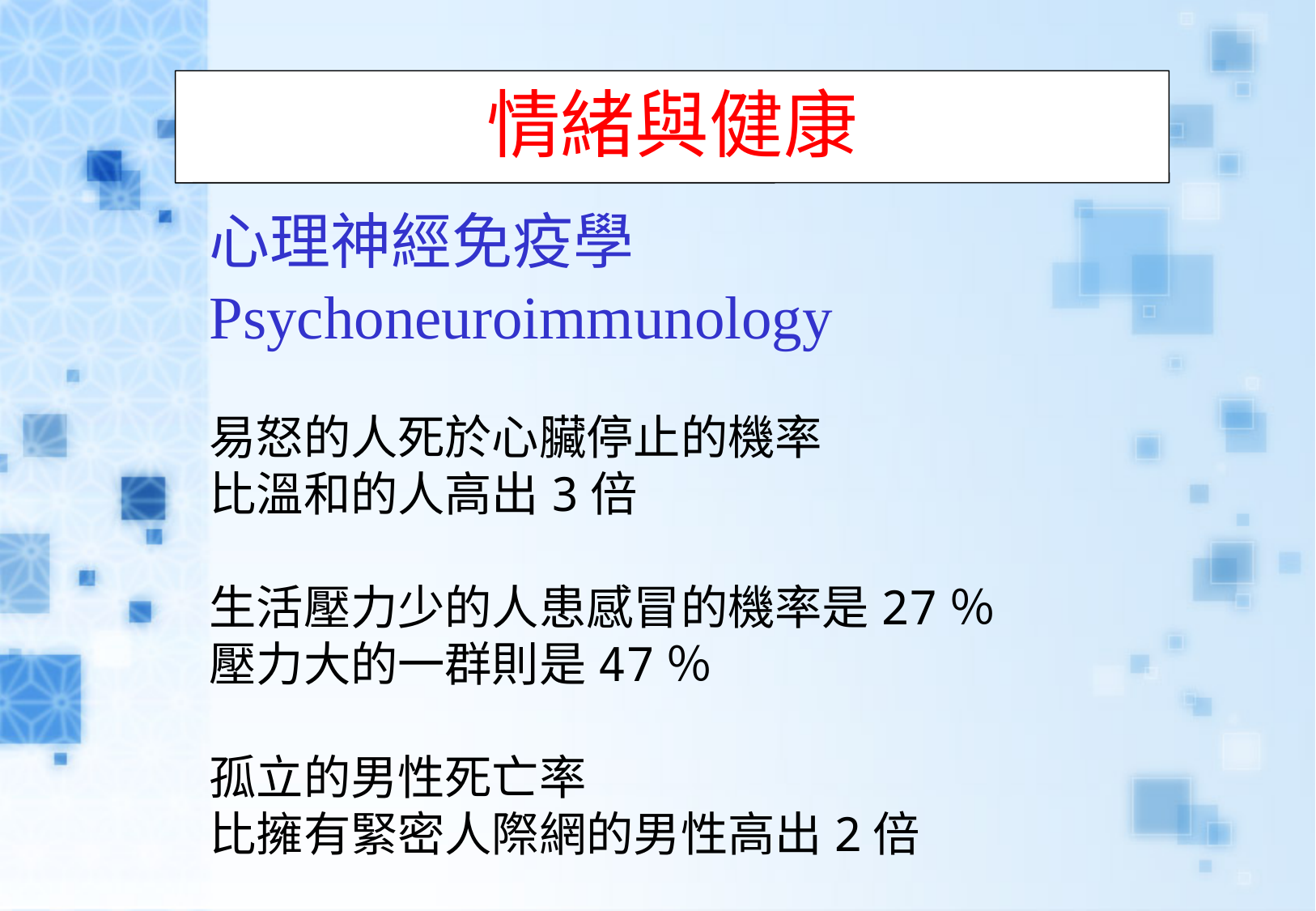

情緒與健康
心理神經免疫學
Psychoneuroimmunology

易怒的人死於心臟停止的機率
比溫和的人高出3倍

生活壓力少的人患感冒的機率是27％
壓力大的一群則是47％

孤立的男性死亡率
比擁有緊密人際網的男性高出2倍